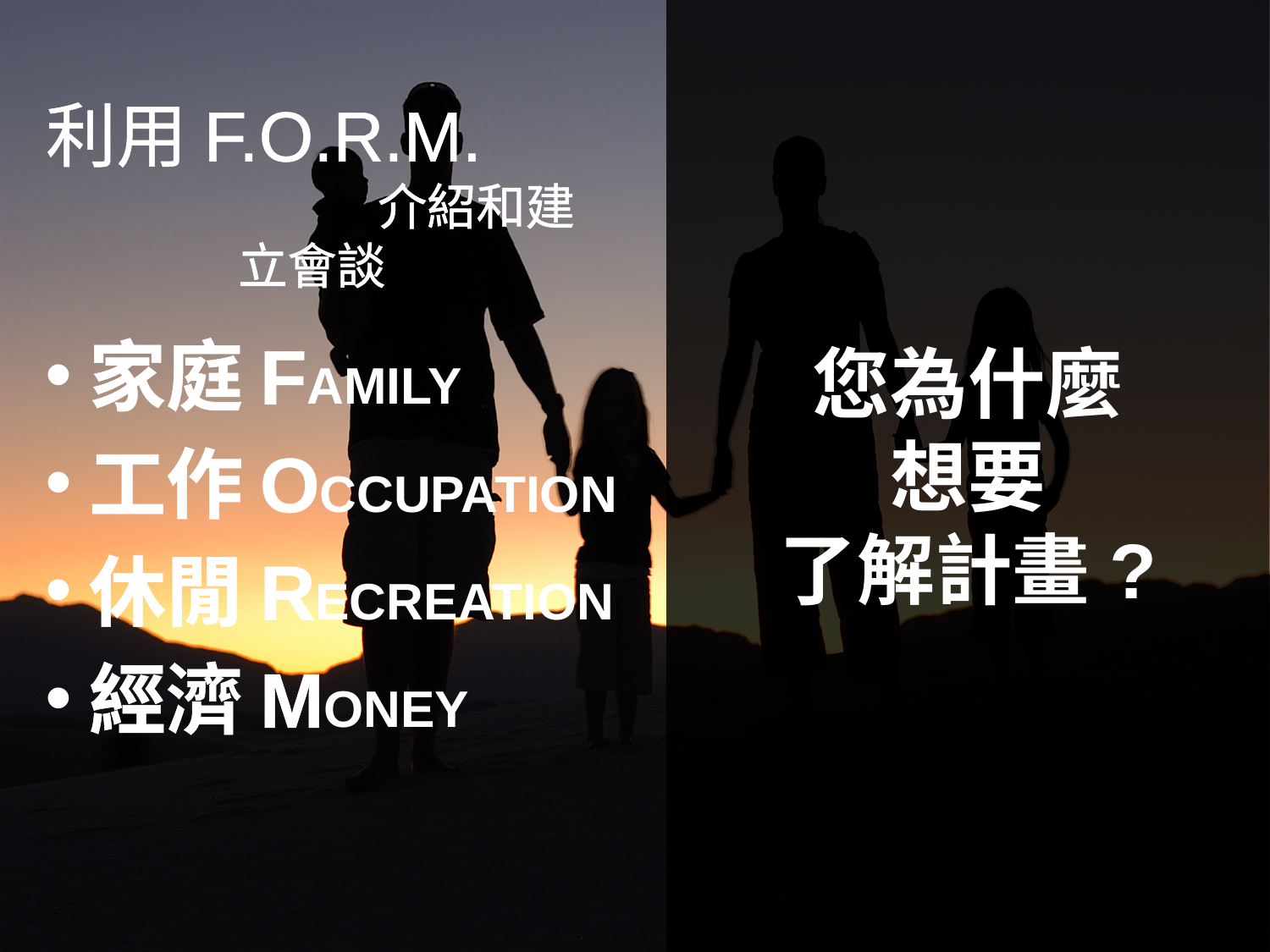

您為什麼
想要
了解計畫?
利用F.O.R.M.                               介紹和建立會談
家庭FAMILY
工作OCCUPATION
休閒RECREATION
經濟MONEY